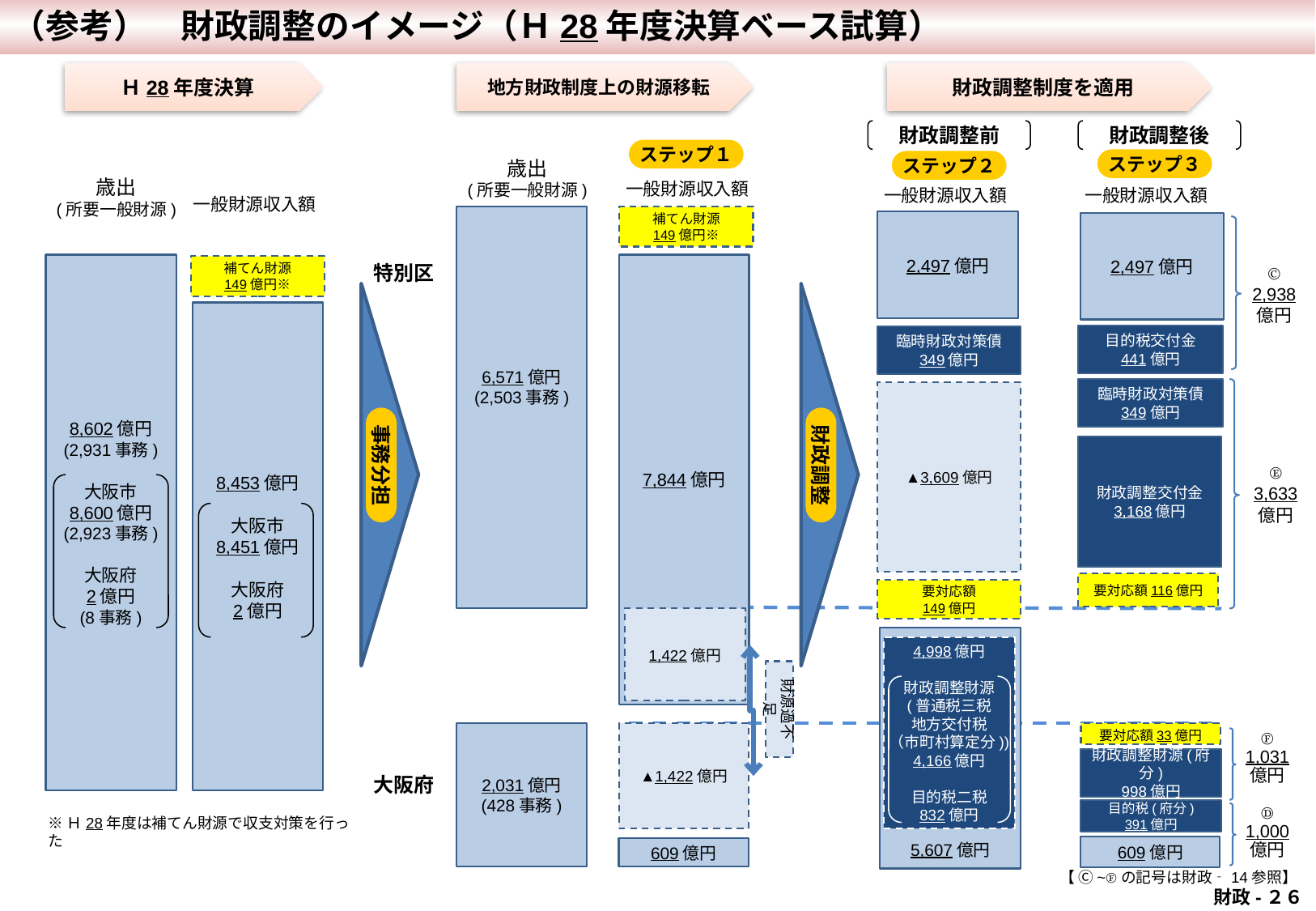

（参考）　財政調整のイメージ（Ｈ28年度決算ベース試算）
Ｈ28年度決算
地方財政制度上の財源移転
財政調整制度を適用
財政調整前
財政調整後
ステップ１
ステップ３
歳出
(所要一般財源)
ステップ２
歳出
(所要一般財源)
一般財源収入額
一般財源収入額
一般財源収入額
一般財源収入額
6,571億円
(2,503事務)

2,031億円
(428事務)
7,844億円
1,422億円
▲1,422億円
609億円
補てん財源
149億円※
2,497億円

5,607億円
▲3,609億円
4,998億円

財政調整財源
(普通税三税
地方交付税
（市町村算定分))
4,166億円

目的税二税
832億円
臨時財政対策債
349億円
2,497億円
目的税交付金
441億円
臨時財政対策債
349億円
財政調整交付金
3,168億円
要対応額33億円
財政調整財源(府分)
998億円
目的税(府分)
391億円
609億円

8,602億円
(2,931事務)

大阪市
8,600億円
(2,923事務)

大阪府
2億円
(8事務)
8,453億円

大阪市
8,451億円

大阪府
2億円
特別区
Ⓒ
2,938
億円
補てん財源
149億円※

事務分担
財政調整

Ⓔ
3,633
億円

要対応額116億円
要対応額
149億円
財源過不足

Ⓕ
1,031
億円

大阪府
Ⓓ
1,000
億円

※Ｈ28年度は補てん財源で収支対策を行った
【 Ⓒ~Ⓕの記号は財政‐14参照】
 財政-２６